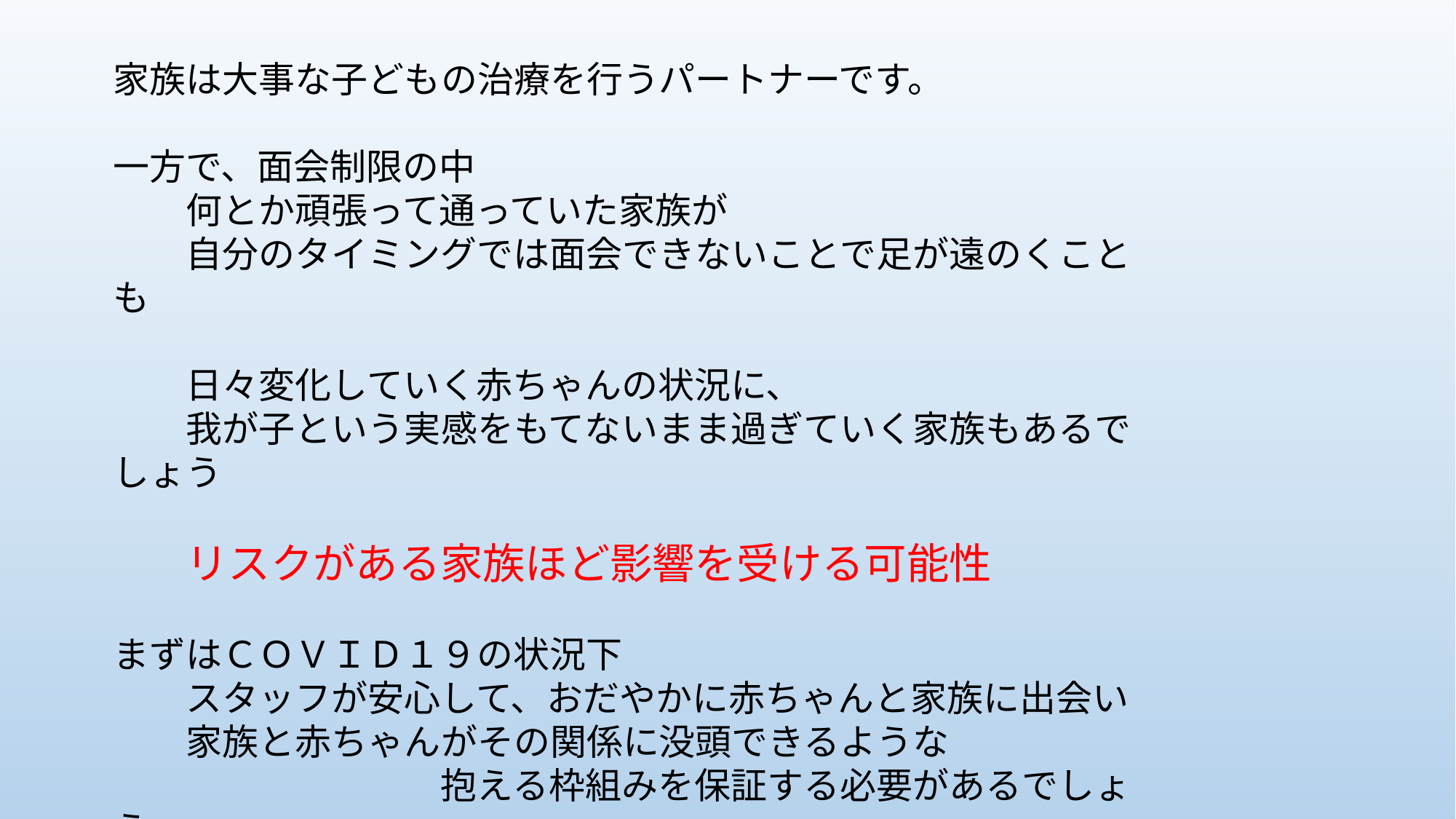

家族は大事な子どもの治療を行うパートナーです。

一方で、面会制限の中
　　何とか頑張って通っていた家族が
　　自分のタイミングでは面会できないことで足が遠のくことも

　　日々変化していく赤ちゃんの状況に、
　　我が子という実感をもてないまま過ぎていく家族もあるでしょう

　　リスクがある家族ほど影響を受ける可能性

まずはＣＯＶＩＤ１９の状況下
　　スタッフが安心して、おだやかに赤ちゃんと家族に出会い
　　家族と赤ちゃんがその関係に没頭できるような
　　　　　　　　　抱える枠組みを保証する必要があるでしょう